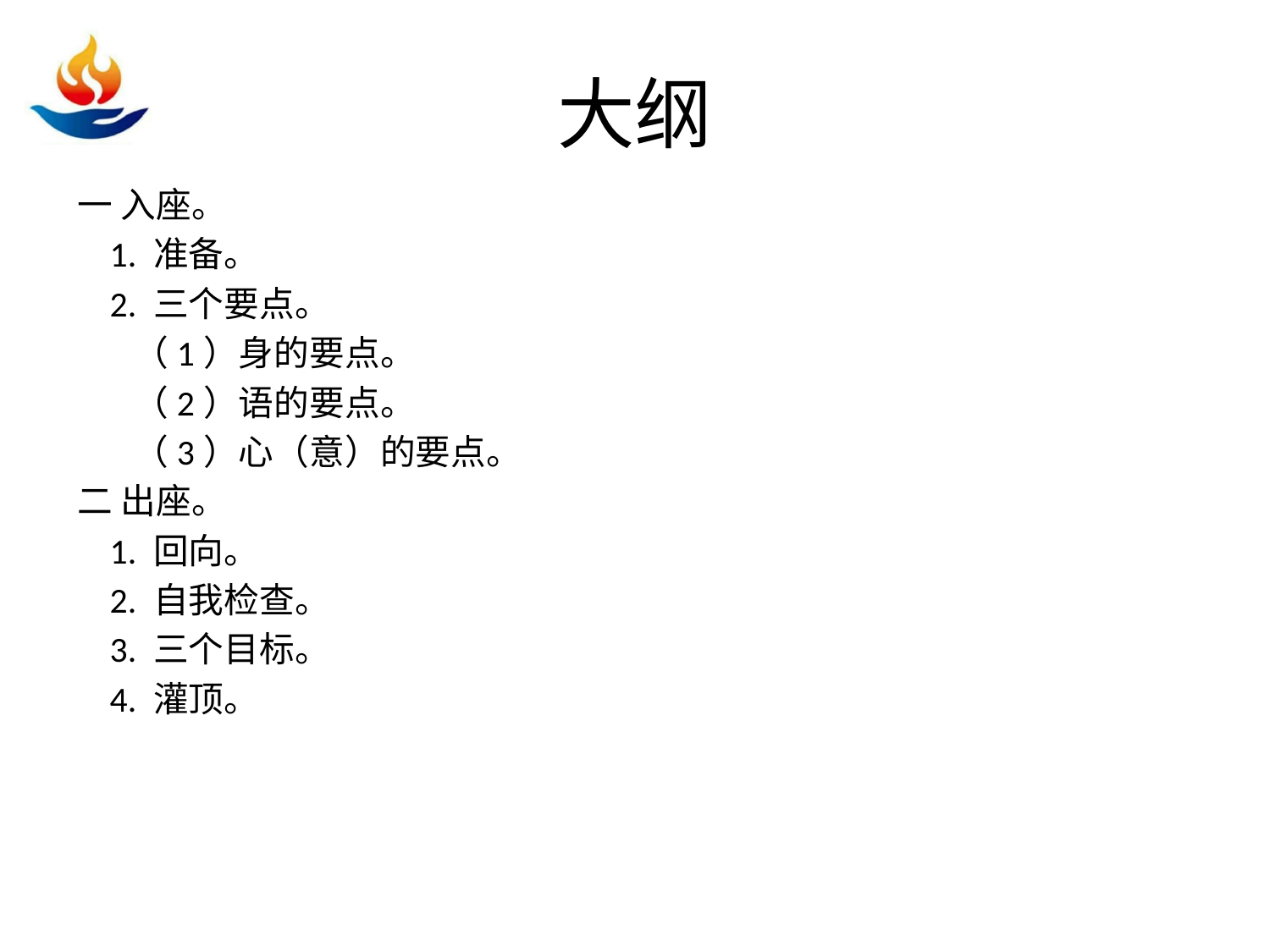

# 大纲
一 入座。
    1. 准备。
    2. 三个要点。
      （1）身的要点。
      （2）语的要点。
      （3）心（意）的要点。
二 出座。
    1. 回向。
    2. 自我检查。
    3. 三个目标。
    4. 灌顶。